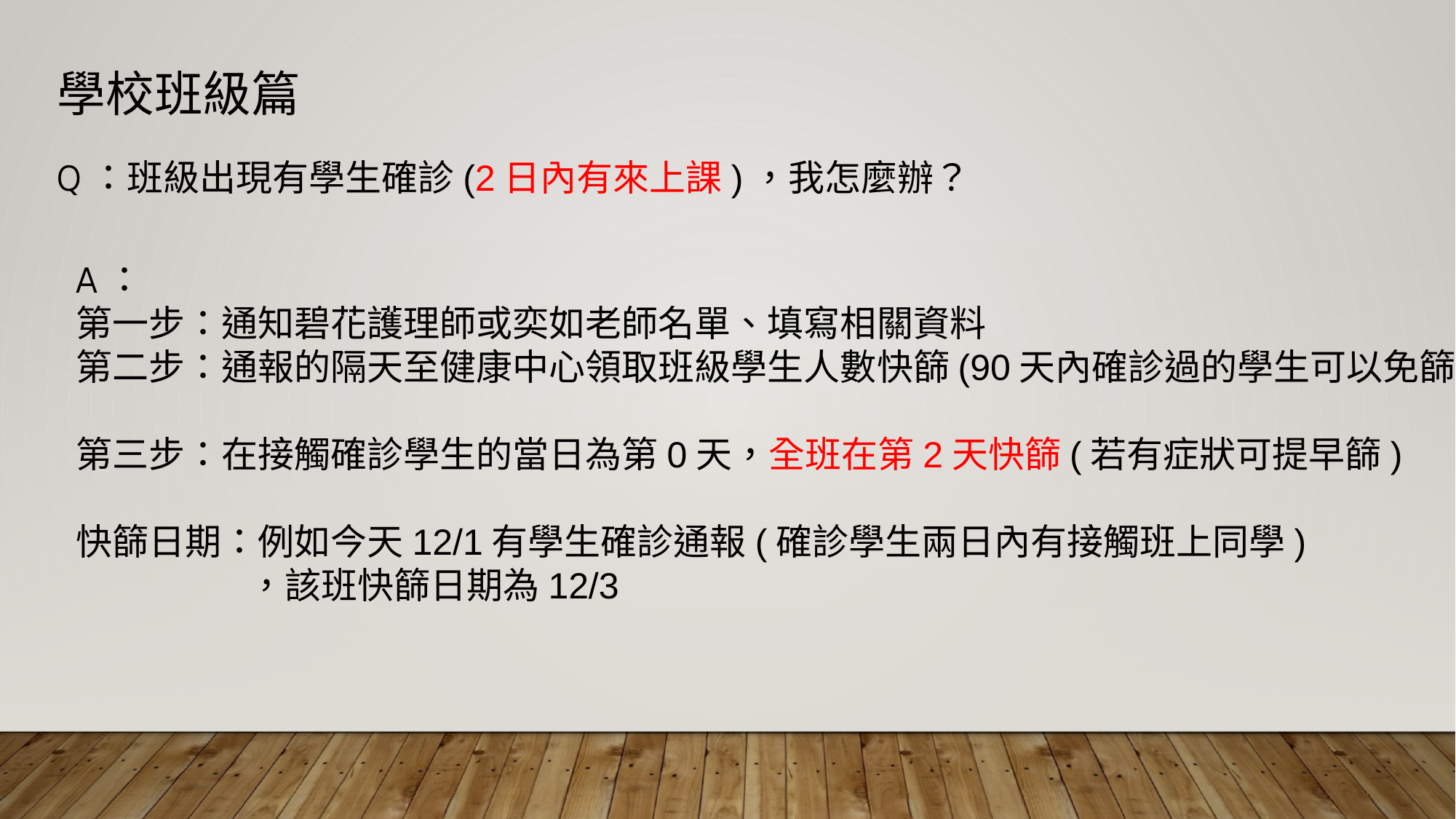

學校班級篇

Q：班級出現有學生確診(2日內有來上課)，我怎麼辦？

A：
第一步：通知碧花護理師或奕如老師名單、填寫相關資料
第二步：通報的隔天至健康中心領取班級學生人數快篩(90天內確診過的學生可以免篩)

第三步：在接觸確診學生的當日為第0天，全班在第2天快篩(若有症狀可提早篩)

快篩日期：例如今天12/1有學生確診通報(確診學生兩日內有接觸班上同學)
                    ，該班快篩日期為12/3